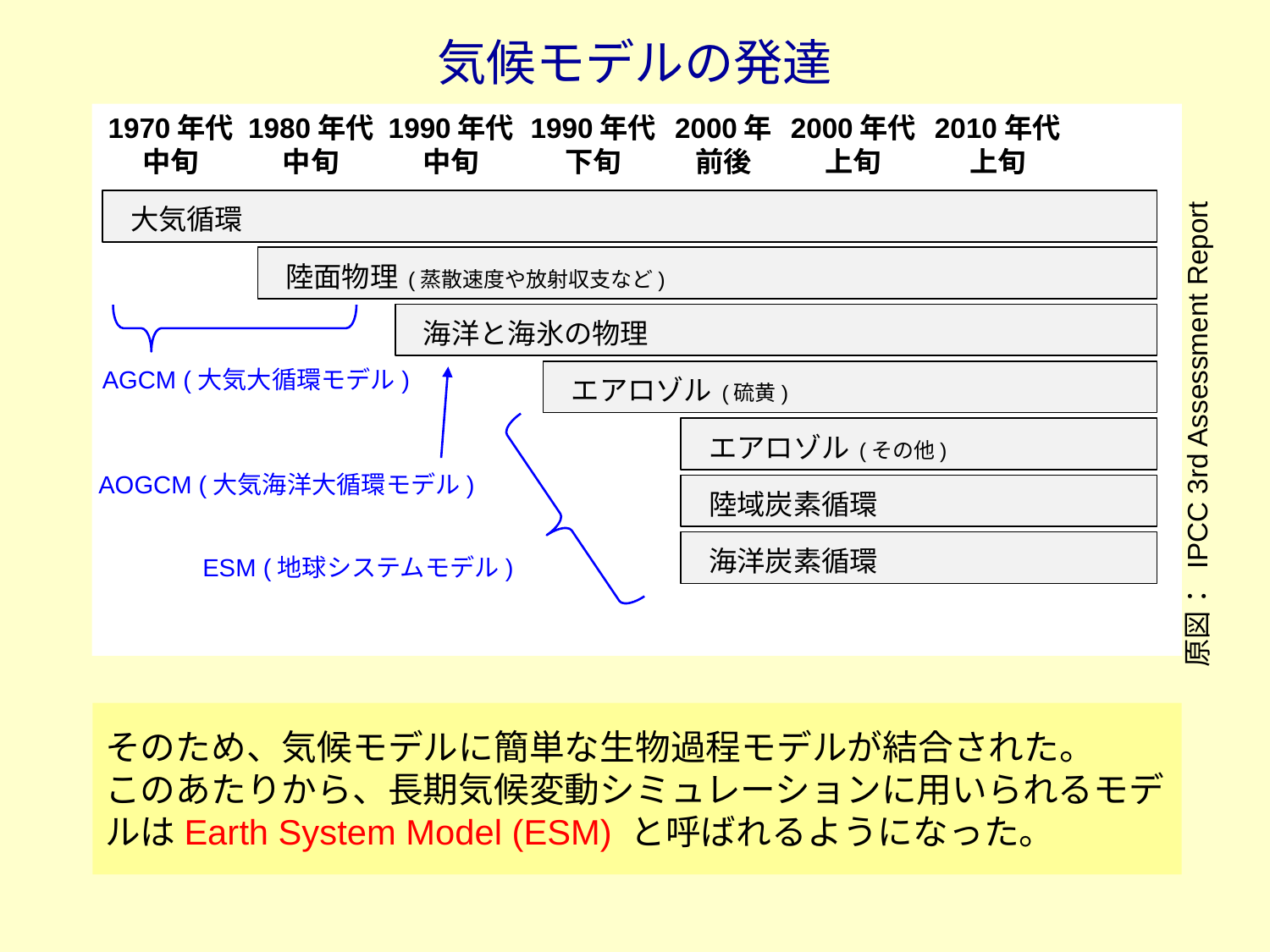

気候モデルの発達

1970年代
中旬
1980年代
中旬
1990年代
中旬
1990年代
下旬
2000年
前後
2000年代
上旬
2010年代
上旬
　大気循環

　陸面物理 (蒸散速度や放射収支など)
　海洋と海氷の物理
AGCM (大気大循環モデル)
　エアロゾル (硫黄)

原図： IPCC 3rd Assessment Report
　エアロゾル (その他)
AOGCM (大気海洋大循環モデル)
　陸域炭素循環
　海洋炭素循環
ESM (地球システムモデル)
そのため、気候モデルに簡単な生物過程モデルが結合された。
このあたりから、長期気候変動シミュレーションに用いられるモデルはEarth System Model (ESM) と呼ばれるようになった。